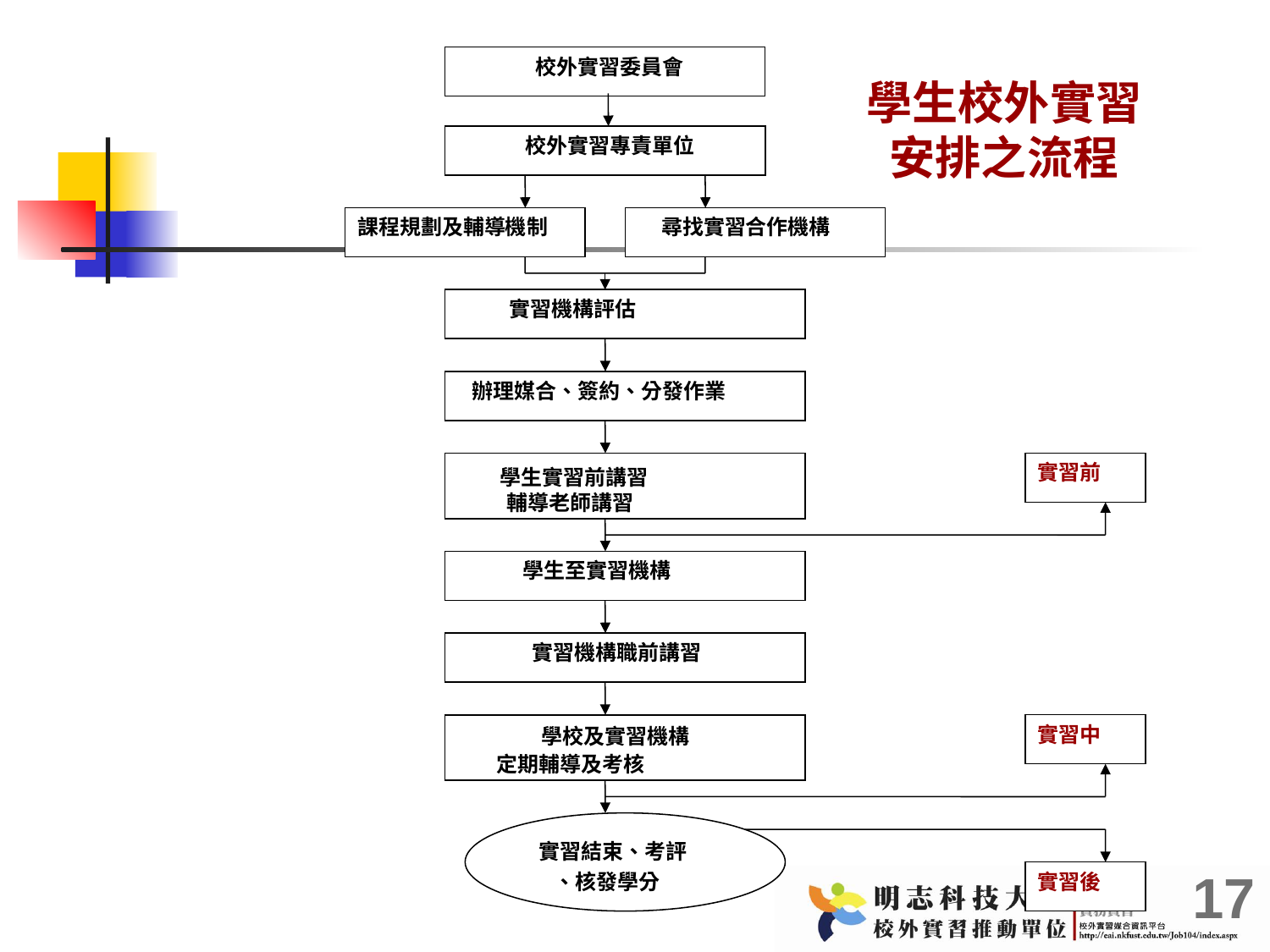

校外實習委員會

 校外實習專責單位

課程規劃及輔導機制
    尋找實習合作機構

          實習機構評估

  辦理媒合、簽約、分發作業

        學生實習前講習
         輔導老師講習
實習前

             學生至實習機構

               實習機構職前講習

                 學校及實習機構
       定期輔導及考核
實習中

  實習結束、考評
     、核發學分

實習後
學生校外實習
安排之流程
#
17